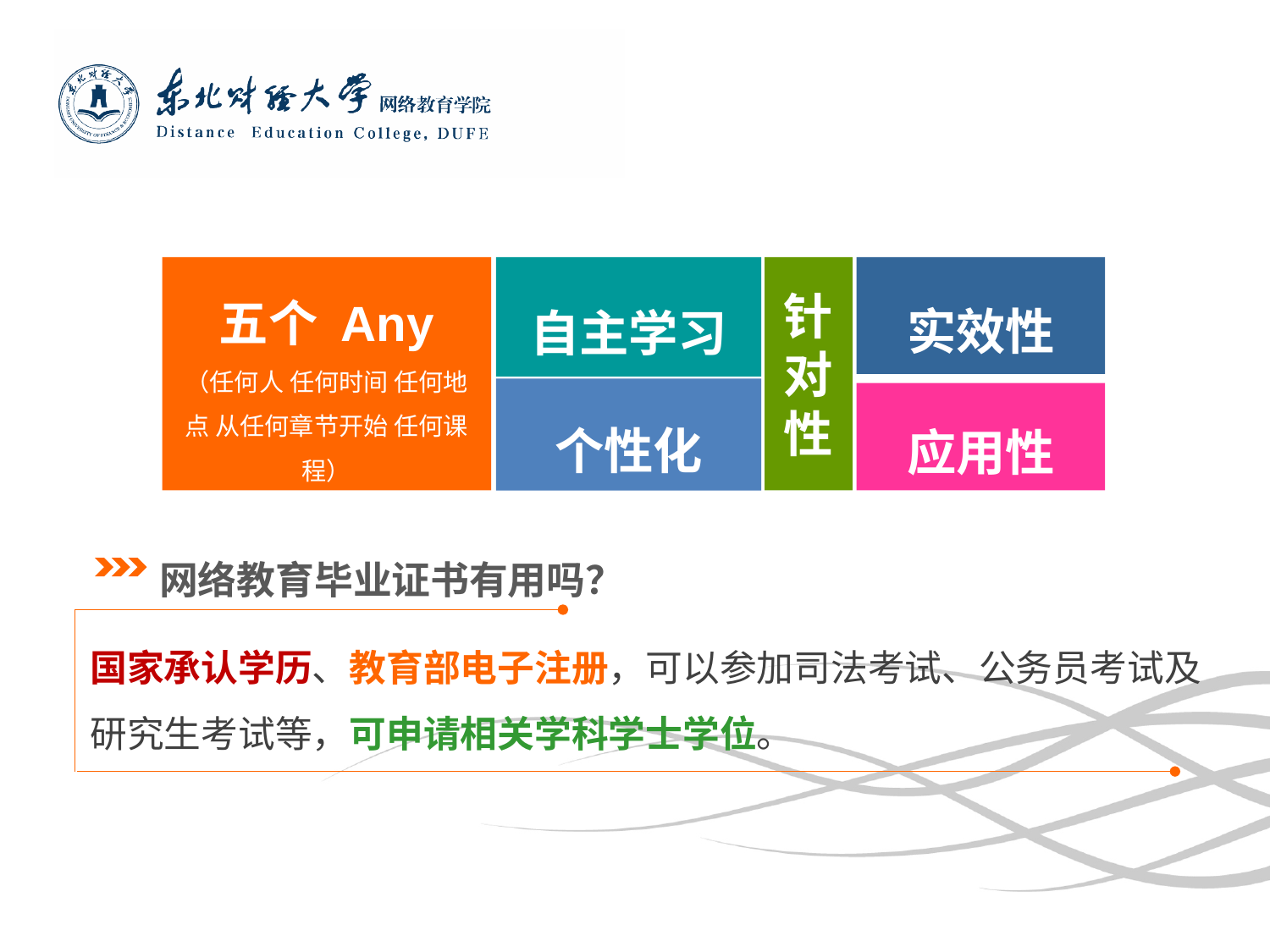

实效性
针对性
五个 Any
（任何人 任何时间 任何地点 从任何章节开始 任何课程）
自主学习
个性化
应用性
网络教育毕业证书有用吗？

国家承认学历、教育部电子注册，可以参加司法考试、公务员考试及研究生考试等，可申请相关学科学士学位。